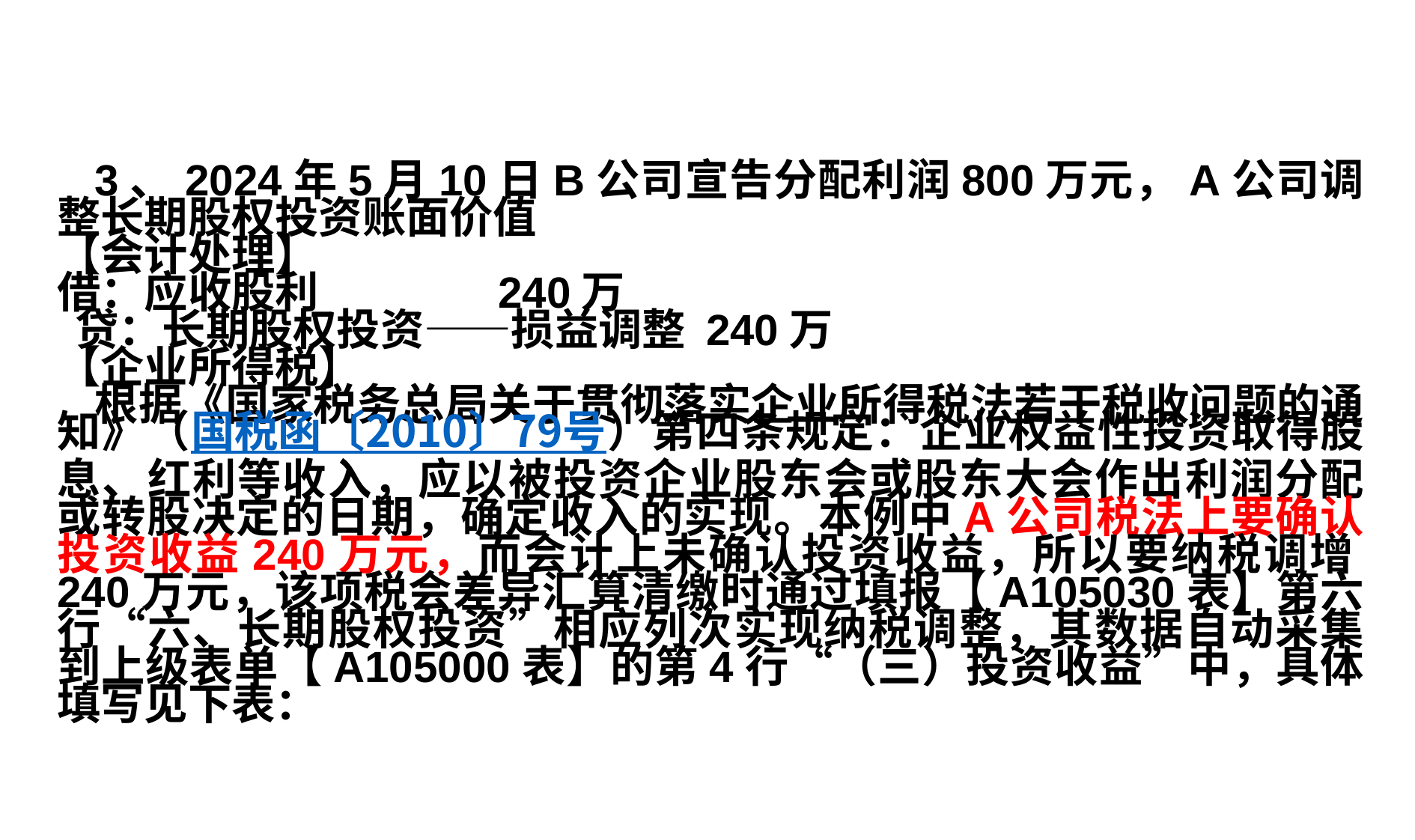

3、2024年5月10日B公司宣告分配利润800万元，A公司调整长期股权投资账面价值
【会计处理】
借：应收股利                 240万
贷：长期股权投资——损益调整 240万
【企业所得税】
根据《国家税务总局关于贯彻落实企业所得税法若干税收问题的通知》（国税函〔2010〕79号）第四条规定：企业权益性投资取得股息、红利等收入，应以被投资企业股东会或股东大会作出利润分配或转股决定的日期，确定收入的实现。本例中A公司税法上要确认投资收益240万元，而会计上未确认投资收益，所以要纳税调增240万元，该项税会差异汇算清缴时通过填报【A105030表】第六行“六、长期股权投资”相应列次实现纳税调整，其数据自动采集到上级表单【A105000表】的第4行“（三）投资收益”中，具体填写见下表：